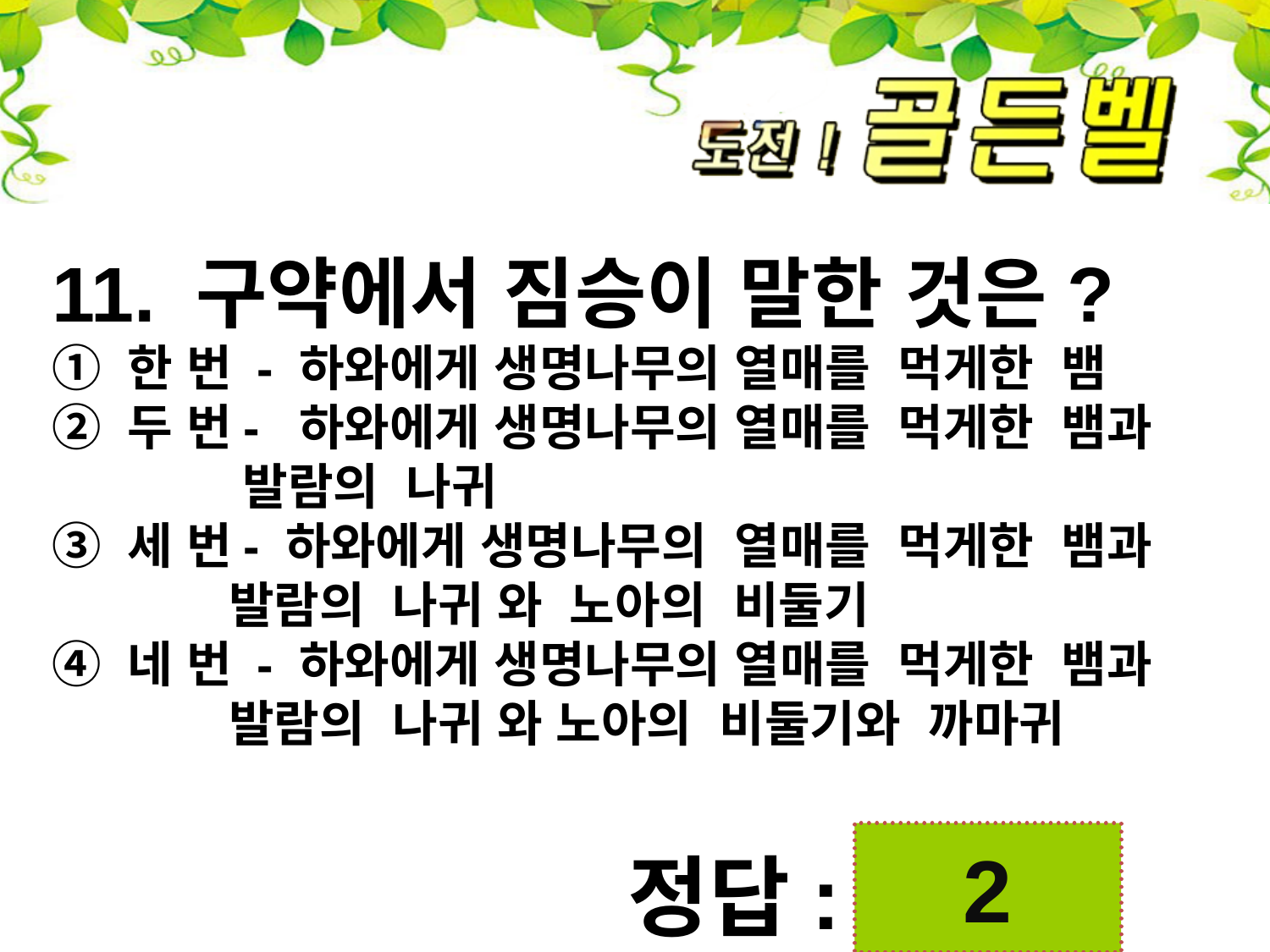

11. 구약에서 짐승이 말한 것은?
① 한 번 - 하와에게 생명나무의 열매를  먹게한  뱀
② 두 번-  하와에게 생명나무의 열매를  먹게한  뱀과
             발람의  나귀
③ 세 번- 하와에게 생명나무의  열매를  먹게한  뱀과
            발람의  나귀 와  노아의  비둘기
④ 네 번 - 하와에게 생명나무의 열매를  먹게한  뱀과
            발람의  나귀 와 노아의  비둘기와  까마귀

2
정답: